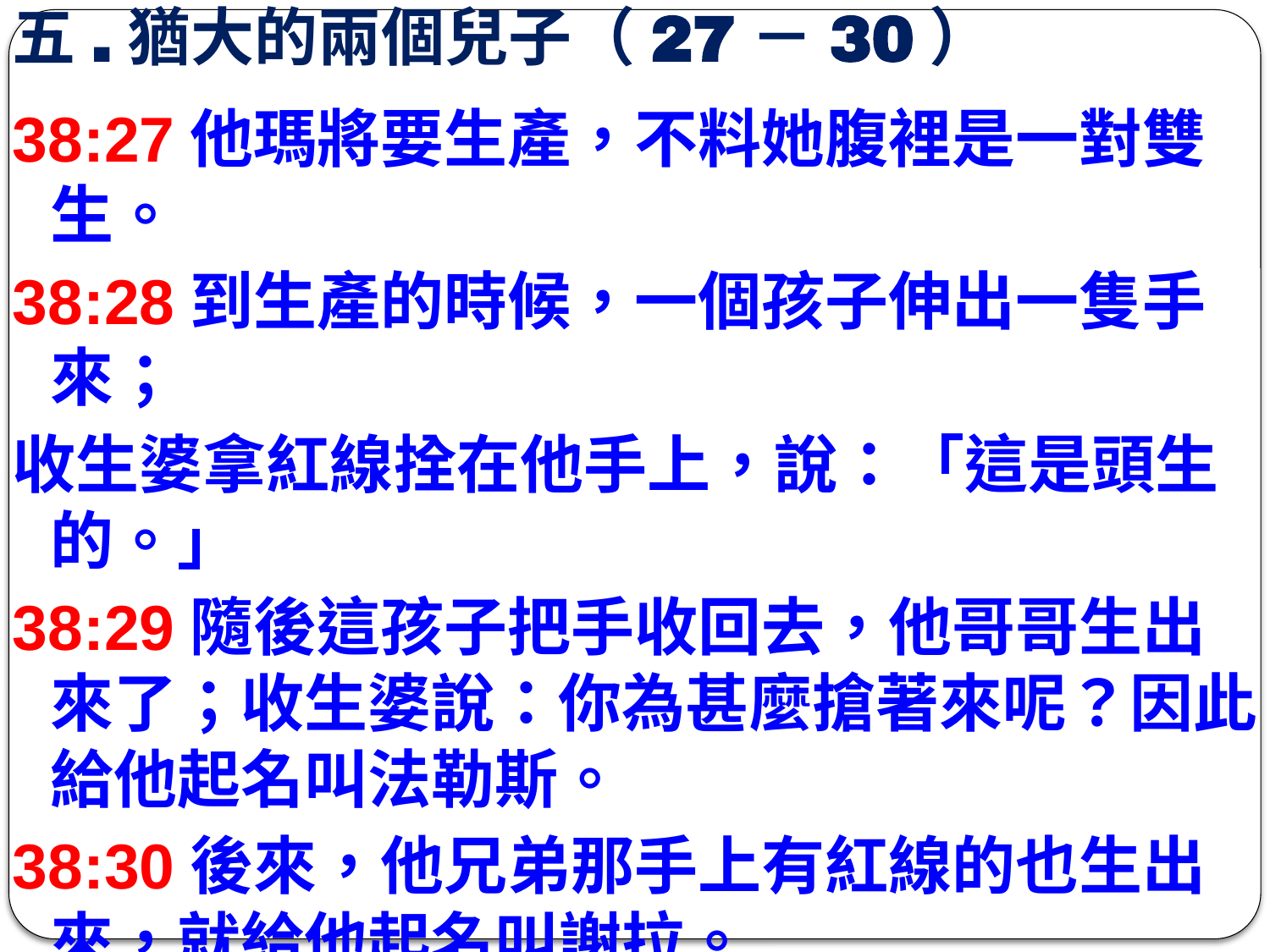

# 五.猶大的兩個兒子（27－30）
38:27他瑪將要生產，不料她腹裡是一對雙生。
38:28到生產的時候，一個孩子伸出一隻手來；
收生婆拿紅線拴在他手上，說：「這是頭生的。」
38:29隨後這孩子把手收回去，他哥哥生出來了；收生婆說：你為甚麼搶著來呢？因此給他起名叫法勒斯。
38:30後來，他兄弟那手上有紅線的也生出來，就給他起名叫謝拉。